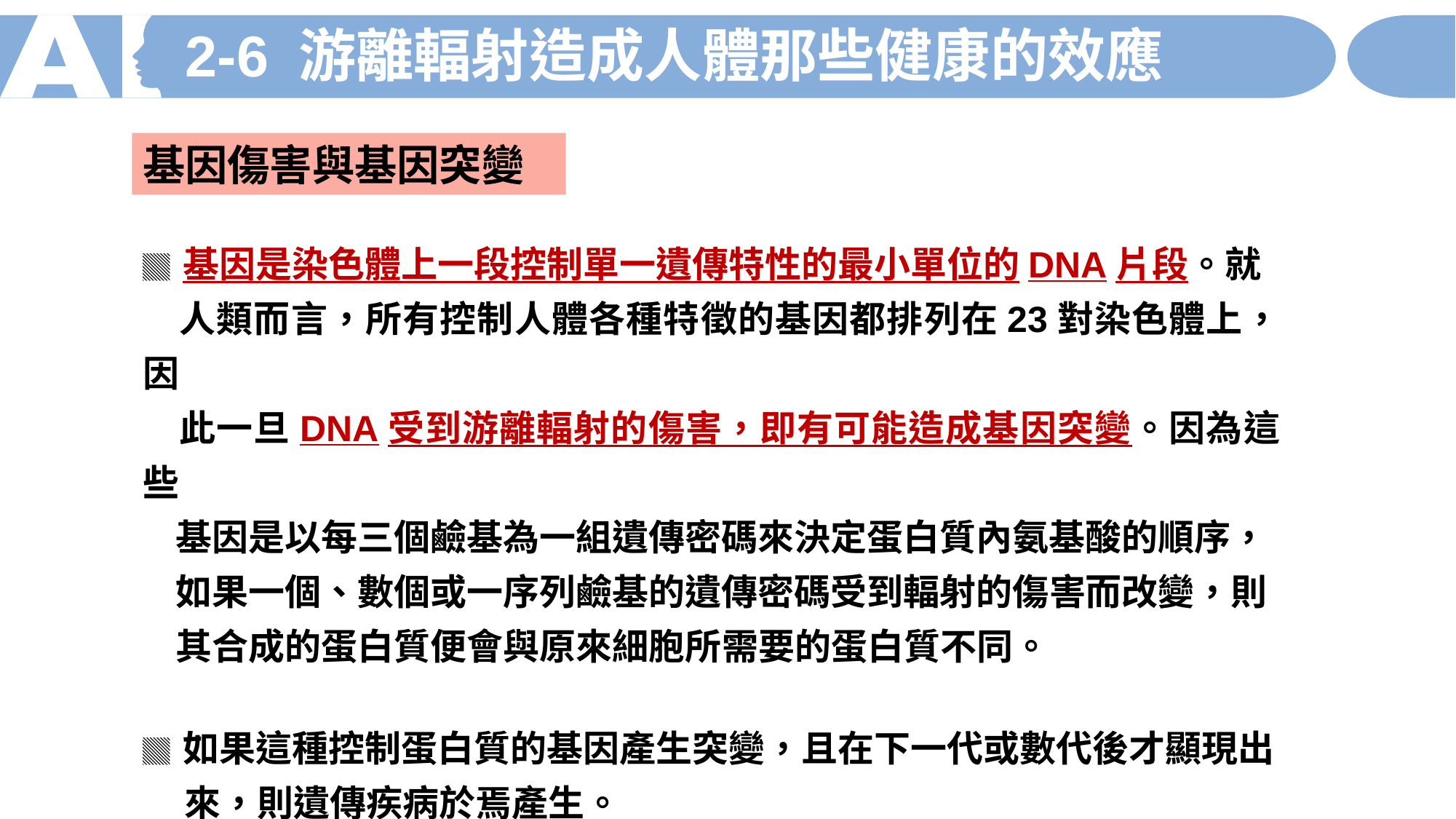

2-6 游離輻射造成人體那些健康的效應
基因傷害與基因突變
▓ 基因是染色體上一段控制單一遺傳特性的最小單位的DNA片段。就
   人類而言，所有控制人體各種特徵的基因都排列在23對染色體上，因
   此一旦DNA受到游離輻射的傷害，即有可能造成基因突變。因為這些
   基因是以每三個鹼基為一組遺傳密碼來決定蛋白質內氨基酸的順序，
   如果一個、數個或一序列鹼基的遺傳密碼受到輻射的傷害而改變，則
   其合成的蛋白質便會與原來細胞所需要的蛋白質不同。

▓ 如果這種控制蛋白質的基因產生突變，且在下一代或數代後才顯現出
    來，則遺傳疾病於焉產生。
Rf. G.W. Beadle and E. T. Tatum, Genetic control of biochemical reactions
     in  Neurospora,PNAS 27, 499-506, 1941.